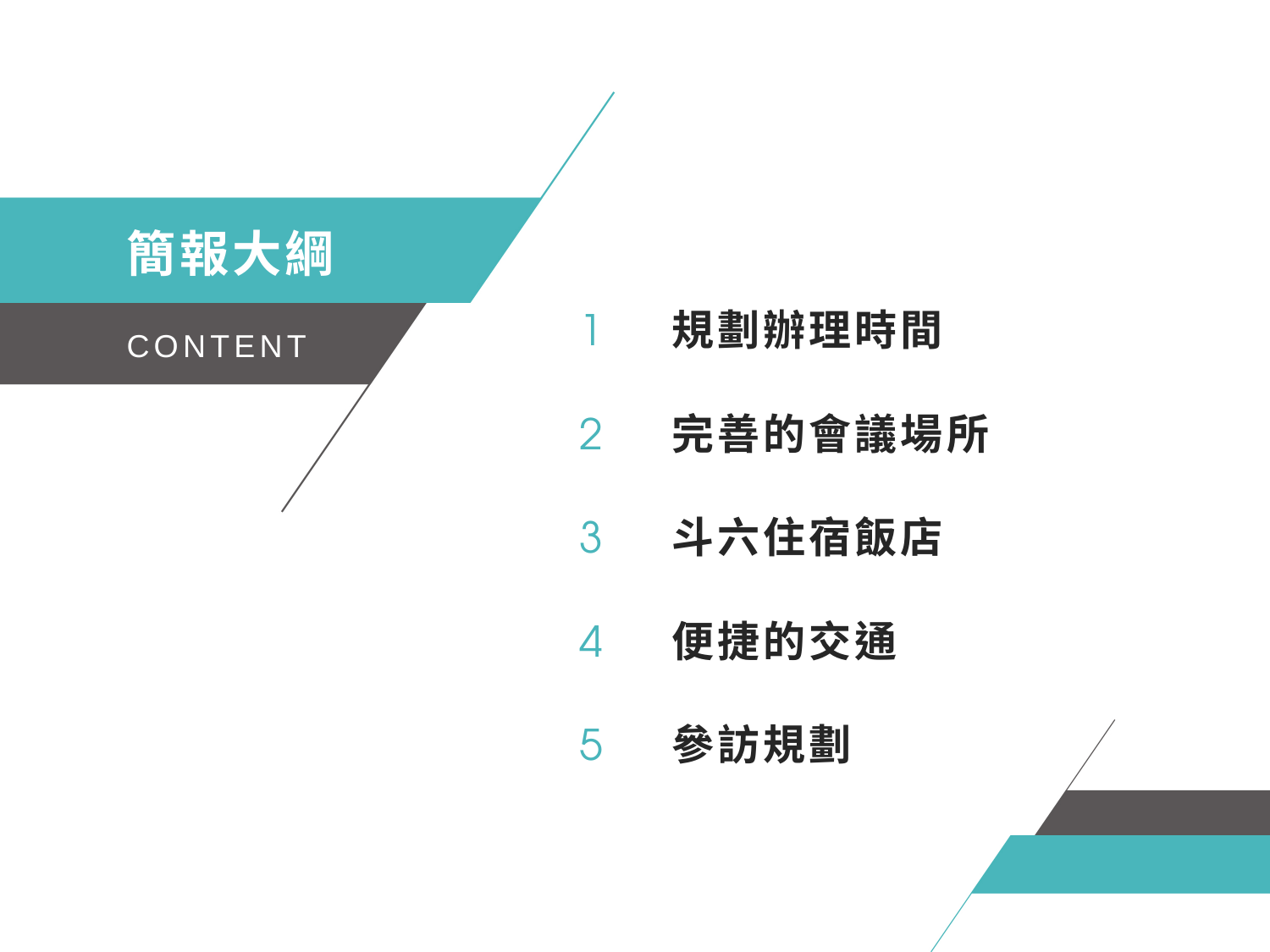

簡報大綱
1
2
3
4
5
規劃辦理時間
完善的會議場所
斗六住宿飯店
便捷的交通
參訪規劃
CONTENT